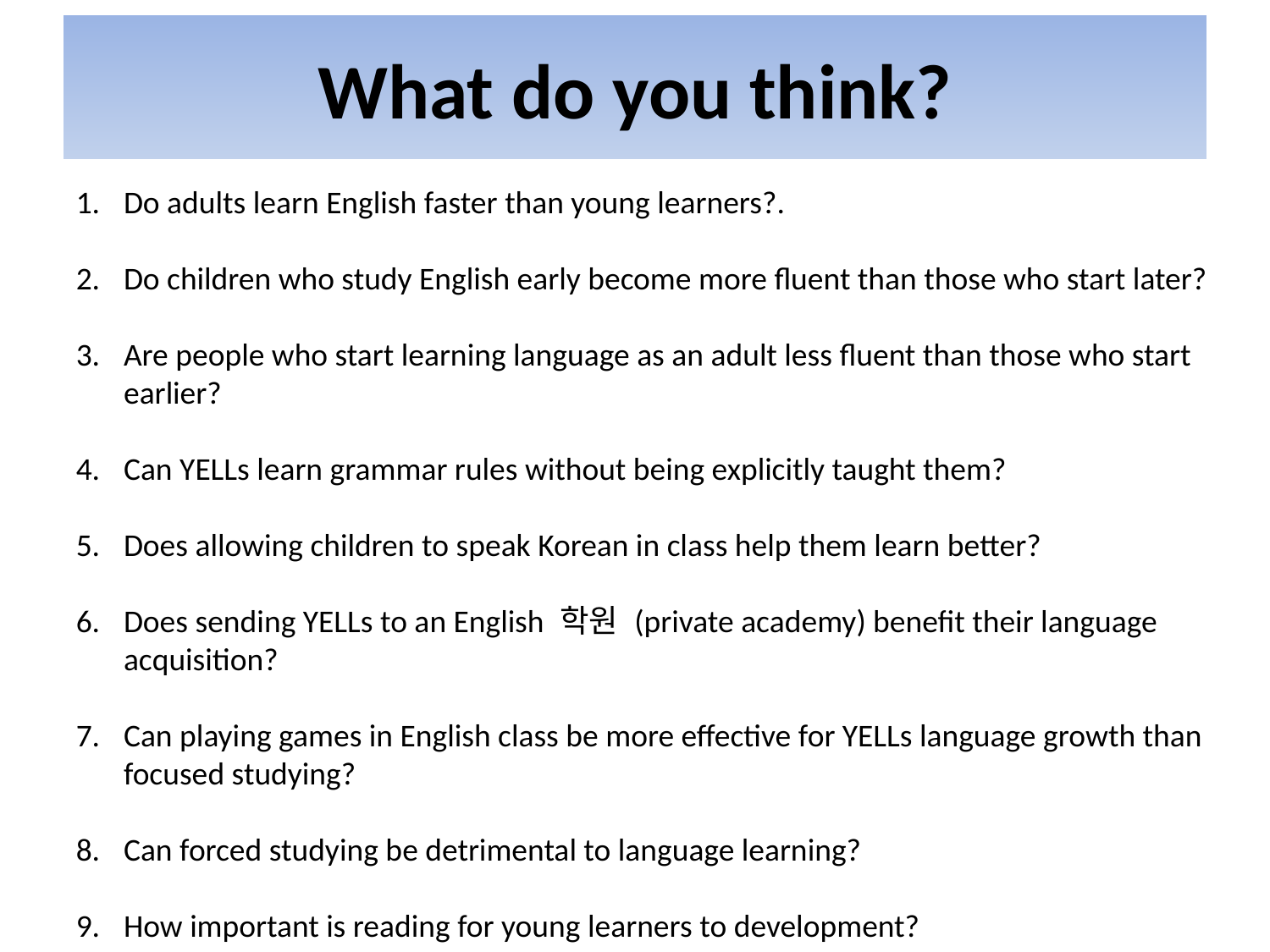

# What do you think?

Do adults learn English faster than young learners?.

Do children who study English early become more fluent than those who start later?

Are people who start learning language as an adult less fluent than those who start earlier?

Can YELLs learn grammar rules without being explicitly taught them?

Does allowing children to speak Korean in class help them learn better?

Does sending YELLs to an English 학원 (private academy) benefit their language acquisition?

Can playing games in English class be more effective for YELLs language growth than focused studying?

Can forced studying be detrimental to language learning?

How important is reading for young learners to development?